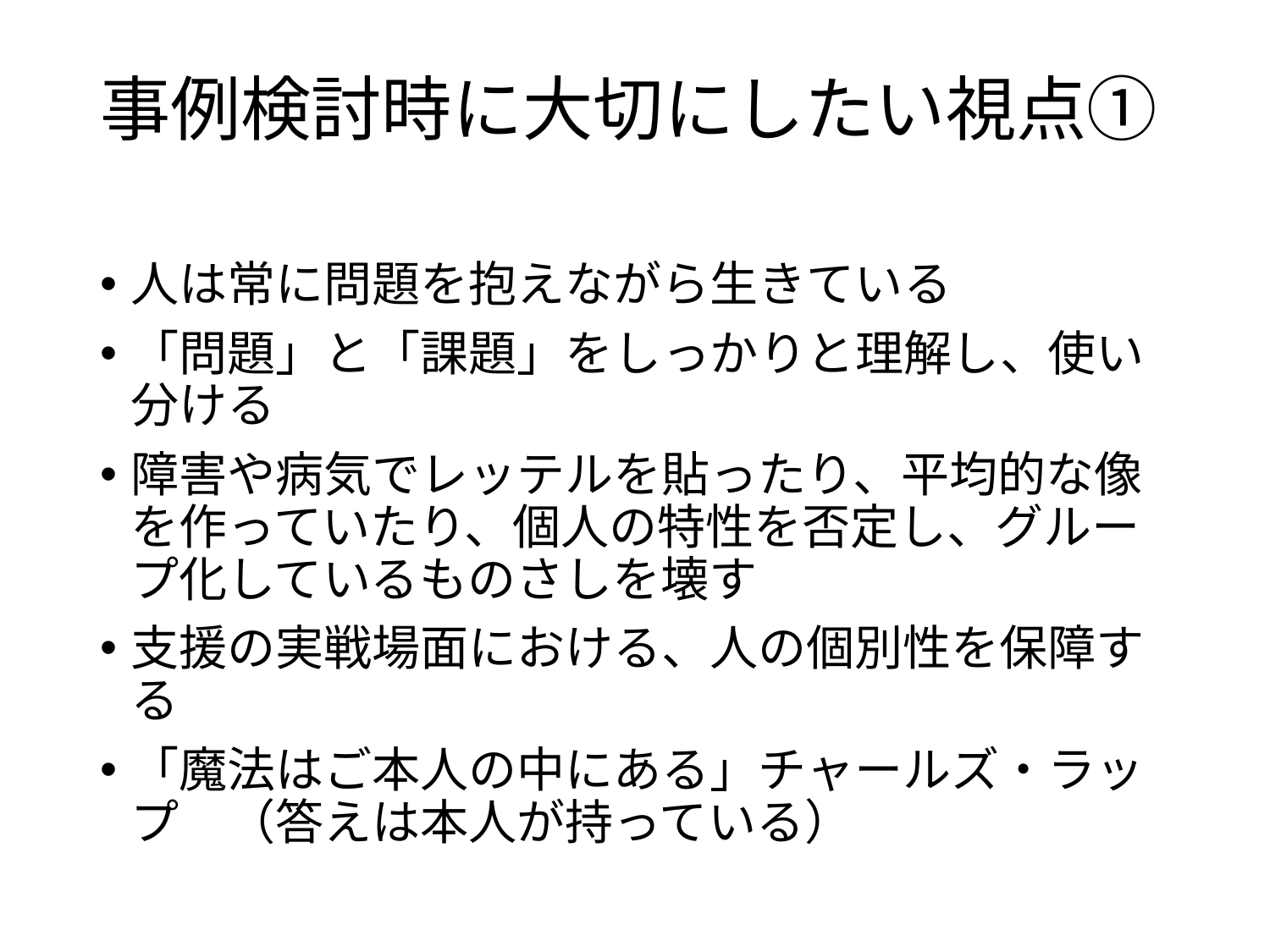

# 事例検討時に大切にしたい視点①
人は常に問題を抱えながら生きている
「問題」と「課題」をしっかりと理解し、使い分ける
障害や病気でレッテルを貼ったり、平均的な像を作っていたり、個人の特性を否定し、グループ化しているものさしを壊す
支援の実戦場面における、人の個別性を保障する
「魔法はご本人の中にある」チャールズ・ラップ　（答えは本人が持っている）